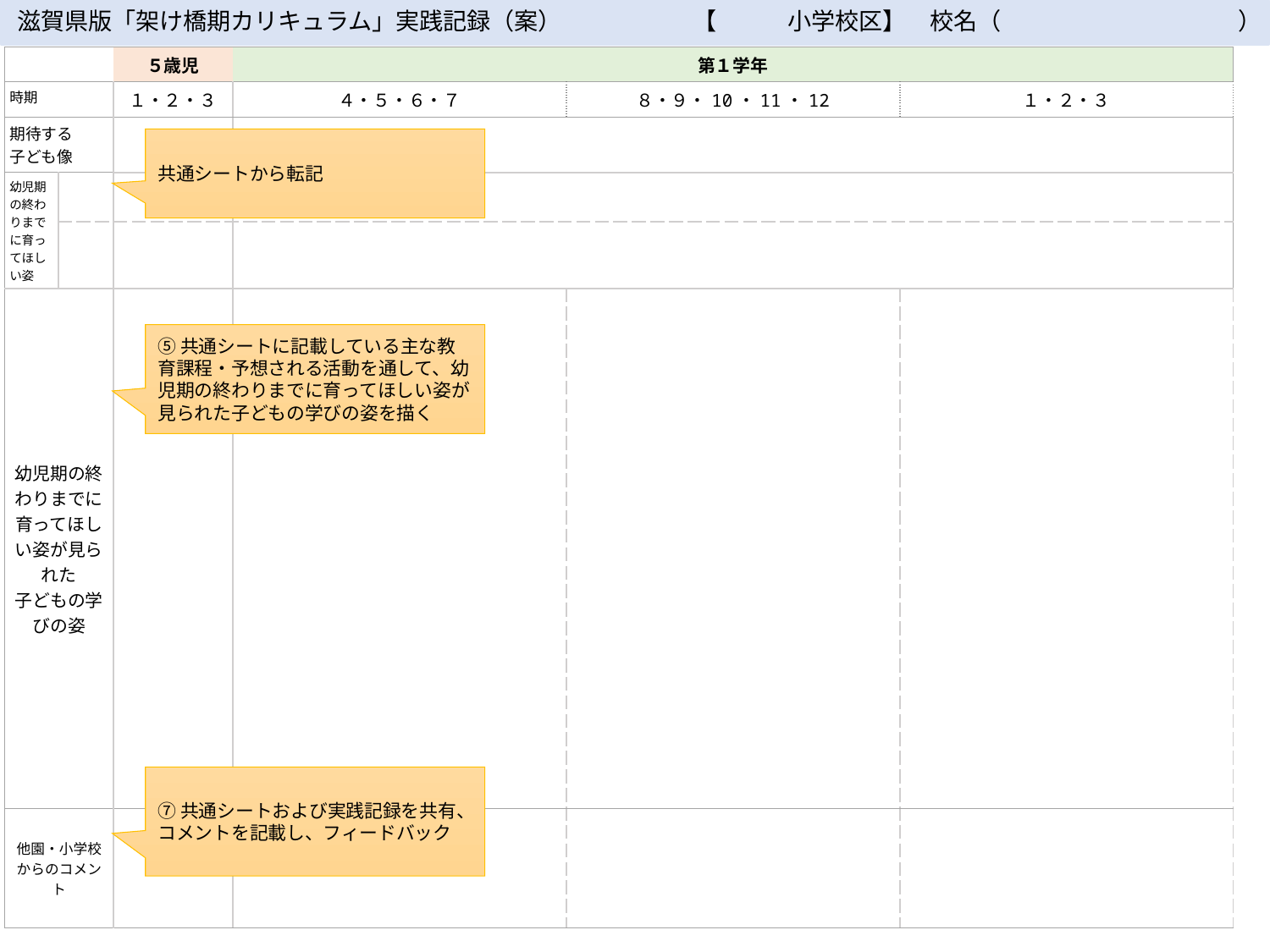

滋賀県版「架け橋期カリキュラム」実践記録（案）
【　　　小学校区】　校名（　　　　　　　　　　）
|  |  |  | ５歳児 | 第１学年 |  |  |
| --- | --- | --- | --- | --- | --- | --- |
| 時期 |  |  | １・２・３ | ４・５・６・７ | ８・９・10・11・12 | １・２・３ |
| 期待する 子ども像 |  |  |  |  |  |  |
| 幼児期の終わりまでに育ってほしい姿 |  |  |  |  |  |  |
|  |  |  |  |  |  |  |
| 幼児期の終わりまでに育ってほしい姿が見られた 子どもの学びの姿 |  |  |  |  |  |  |
| 他園・小学校からのコメント |  |  |  |  |  |  |
共通シートから転記
⑤共通シートに記載している主な教育課程・予想される活動を通して、幼児期の終わりまでに育ってほしい姿が見られた子どもの学びの姿を描く
⑦共通シートおよび実践記録を共有、コメントを記載し、フィードバック